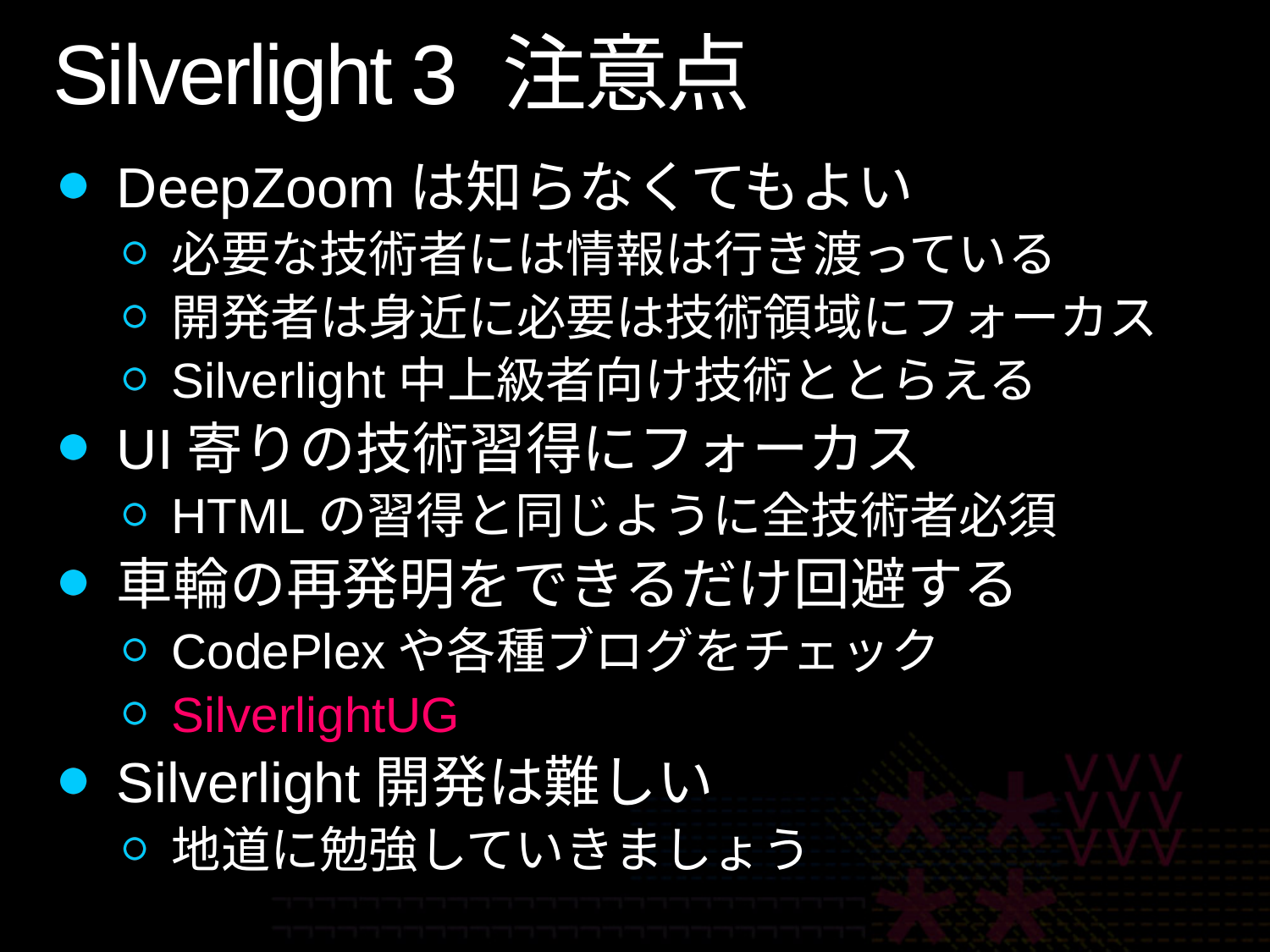

# Silverlight 3 注意点
DeepZoomは知らなくてもよい
必要な技術者には情報は行き渡っている
開発者は身近に必要は技術領域にフォーカス
Silverlight中上級者向け技術ととらえる
UI寄りの技術習得にフォーカス
HTMLの習得と同じように全技術者必須
車輪の再発明をできるだけ回避する
CodePlexや各種ブログをチェック
SilverlightUG
Silverlight開発は難しい
地道に勉強していきましょう